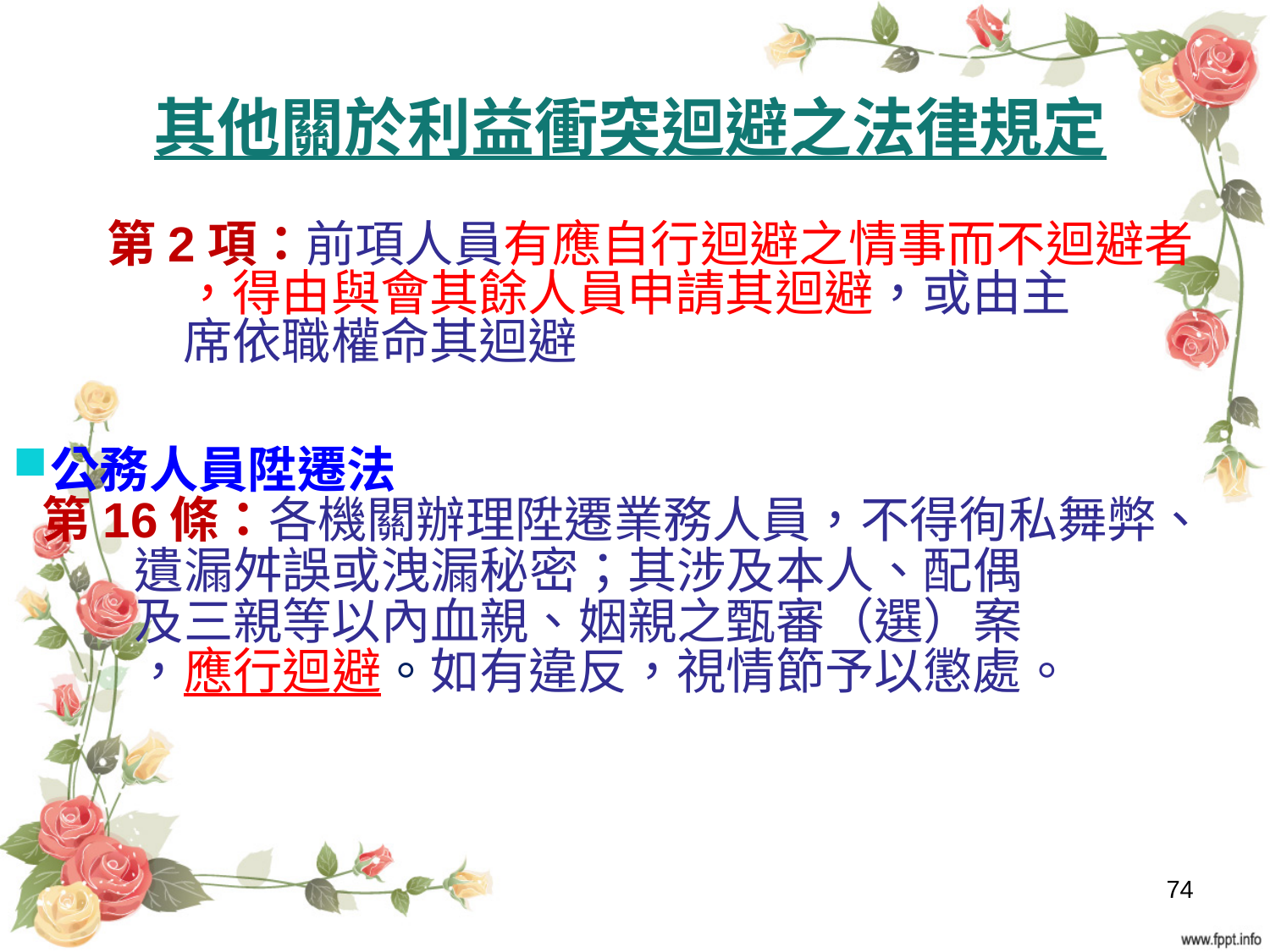

#
其他關於利益衝突迴避之法律規定

    第2項：前項人員有應自行迴避之情事而不迴避者
           ，得由與會其餘人員申請其迴避，或由主
           席依職權命其迴避

公務人員陞遷法
  第16條：各機關辦理陞遷業務人員，不得徇私舞弊、
          遺漏舛誤或洩漏秘密；其涉及本人、配偶
          及三親等以內血親、姻親之甄審（選）案
          ，應行迴避。如有違反，視情節予以懲處。

74